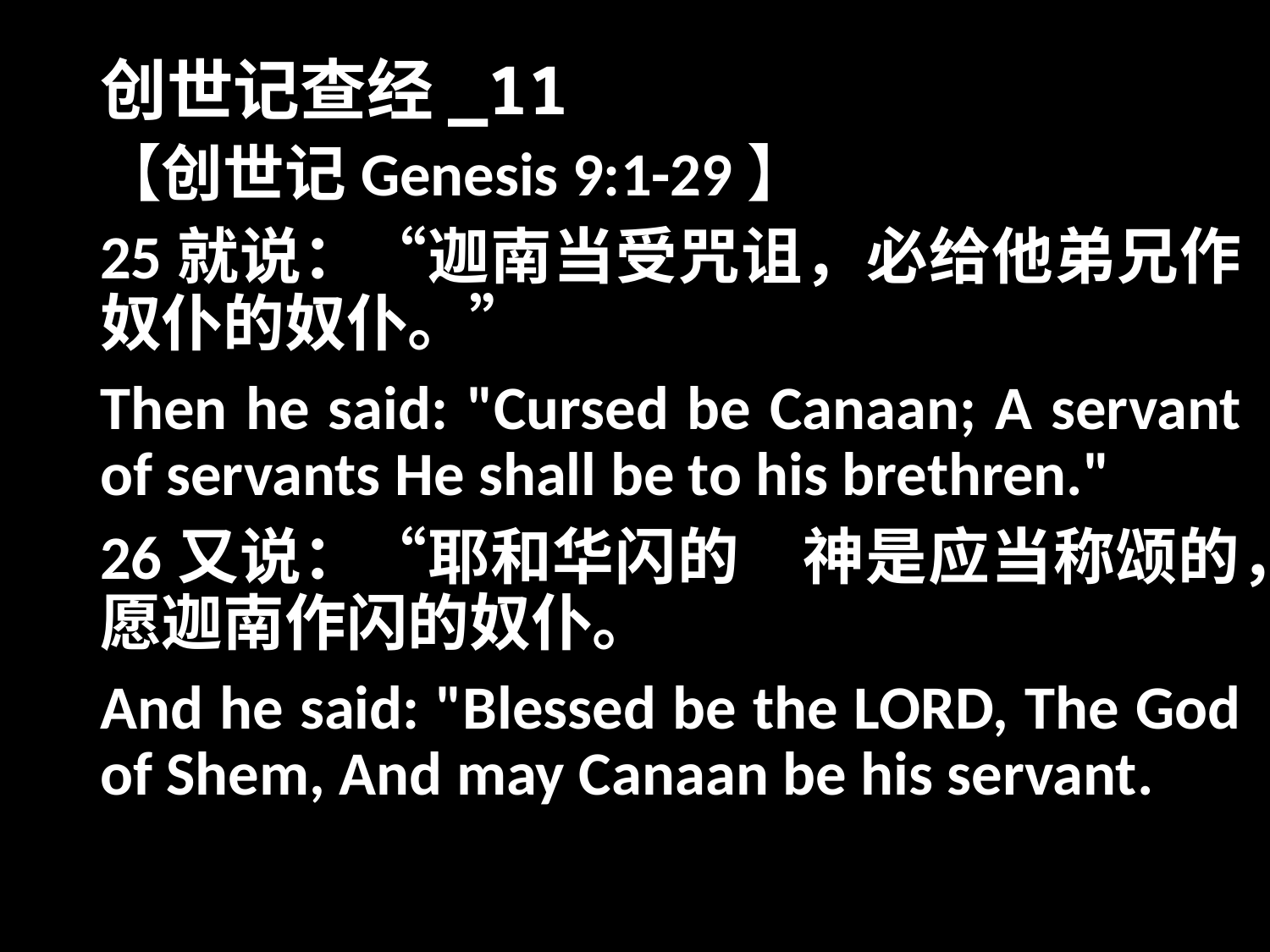

# 创世记查经_11
【创世记Genesis 9:1-29】
25就说：“迦南当受咒诅，必给他弟兄作奴仆的奴仆。”
Then he said: "Cursed be Canaan; A servant of servants He shall be to his brethren."
26又说：“耶和华闪的　神是应当称颂的，愿迦南作闪的奴仆。
And he said: "Blessed be the LORD, The God of Shem, And may Canaan be his servant.